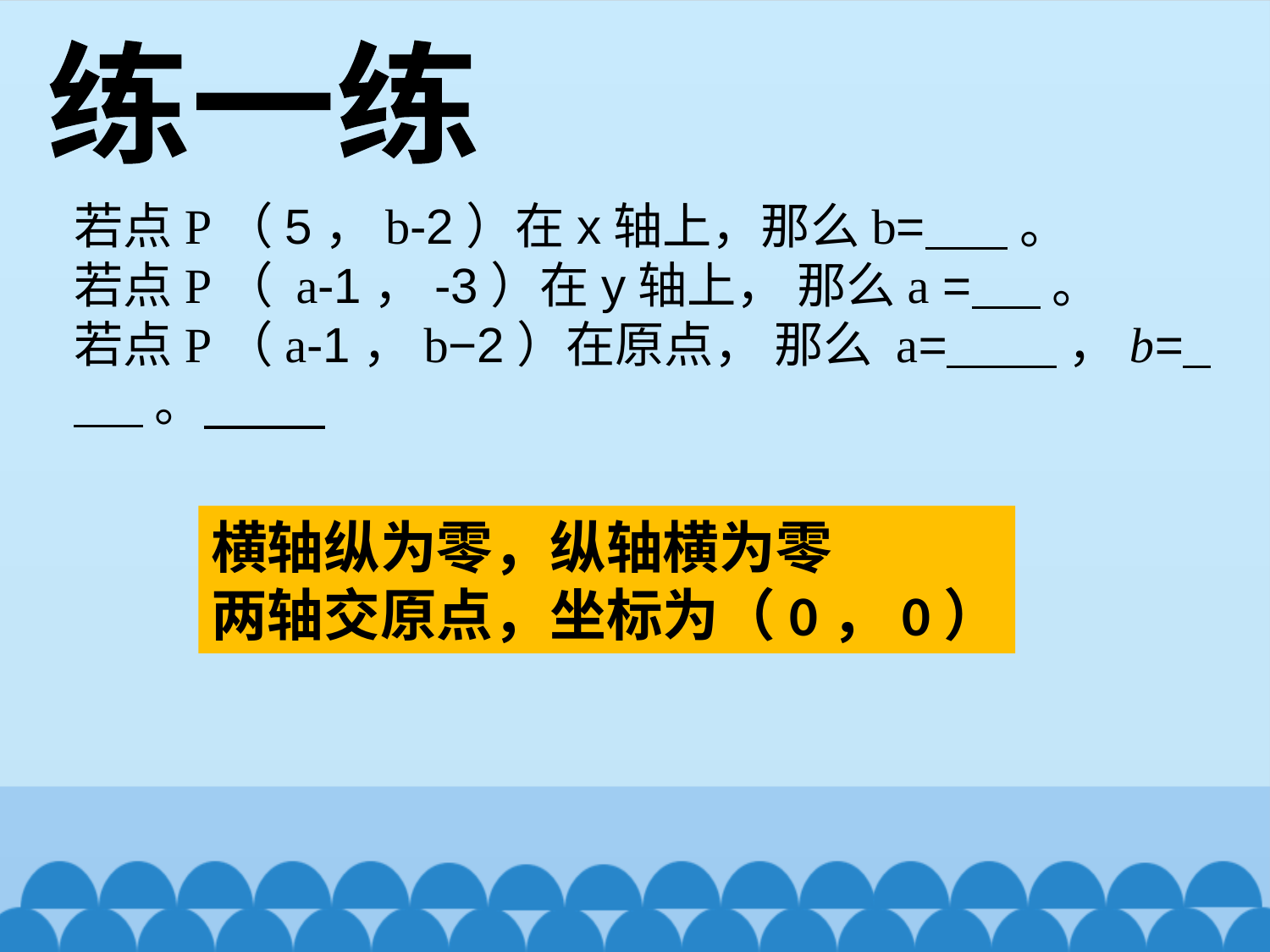

练一练
若点P（5，b-2）在x轴上，那么b=      。
若点P（ a-1，-3）在y轴上， 那么a =     。
若点P（a-1，b−2）在原点， 那么 a=        ，b=        。
横轴纵为零，纵轴横为零
两轴交原点，坐标为（0，0）